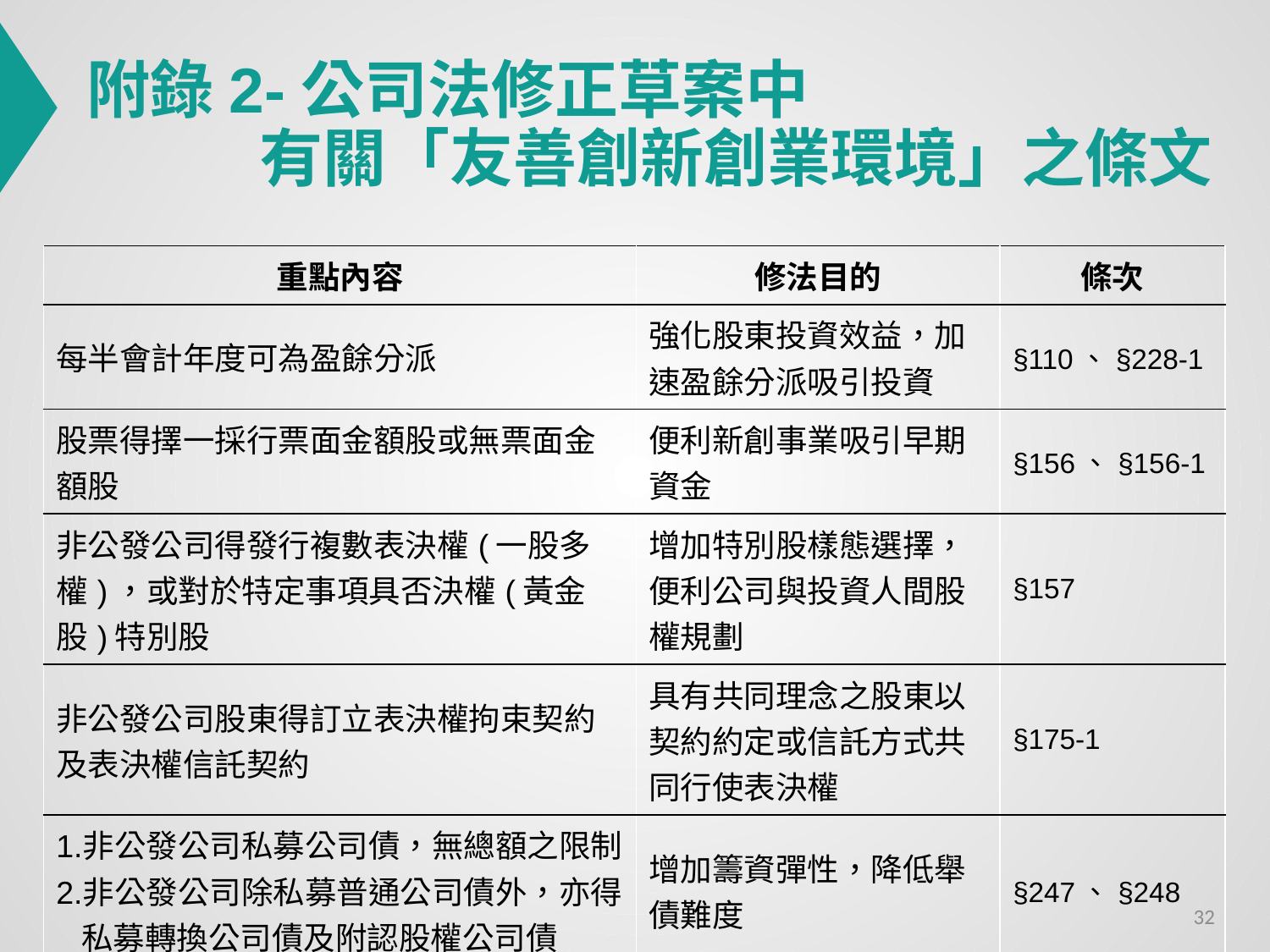

# 附錄2-公司法修正草案中 有關「友善創新創業環境」之條文
| 重點內容 | 修法目的 | 條次 |
| --- | --- | --- |
| 每半會計年度可為盈餘分派 | 強化股東投資效益，加速盈餘分派吸引投資 | §110、§228-1 |
| 股票得擇一採行票面金額股或無票面金額股 | 便利新創事業吸引早期資金 | §156、§156-1 |
| 非公發公司得發行複數表決權(一股多權)，或對於特定事項具否決權(黃金股)特別股 | 增加特別股樣態選擇，便利公司與投資人間股 權規劃 | §157 |
| 非公發公司股東得訂立表決權拘束契約及表決權信託契約 | 具有共同理念之股東以契約約定或信託方式共 同行使表決權 | §175-1 |
| 非公發公司私募公司債，無總額之限制 非公發公司除私募普通公司債外，亦得私募轉換公司債及附認股權公司債 | 增加籌資彈性，降低舉債難度 | §247、§248 |
32